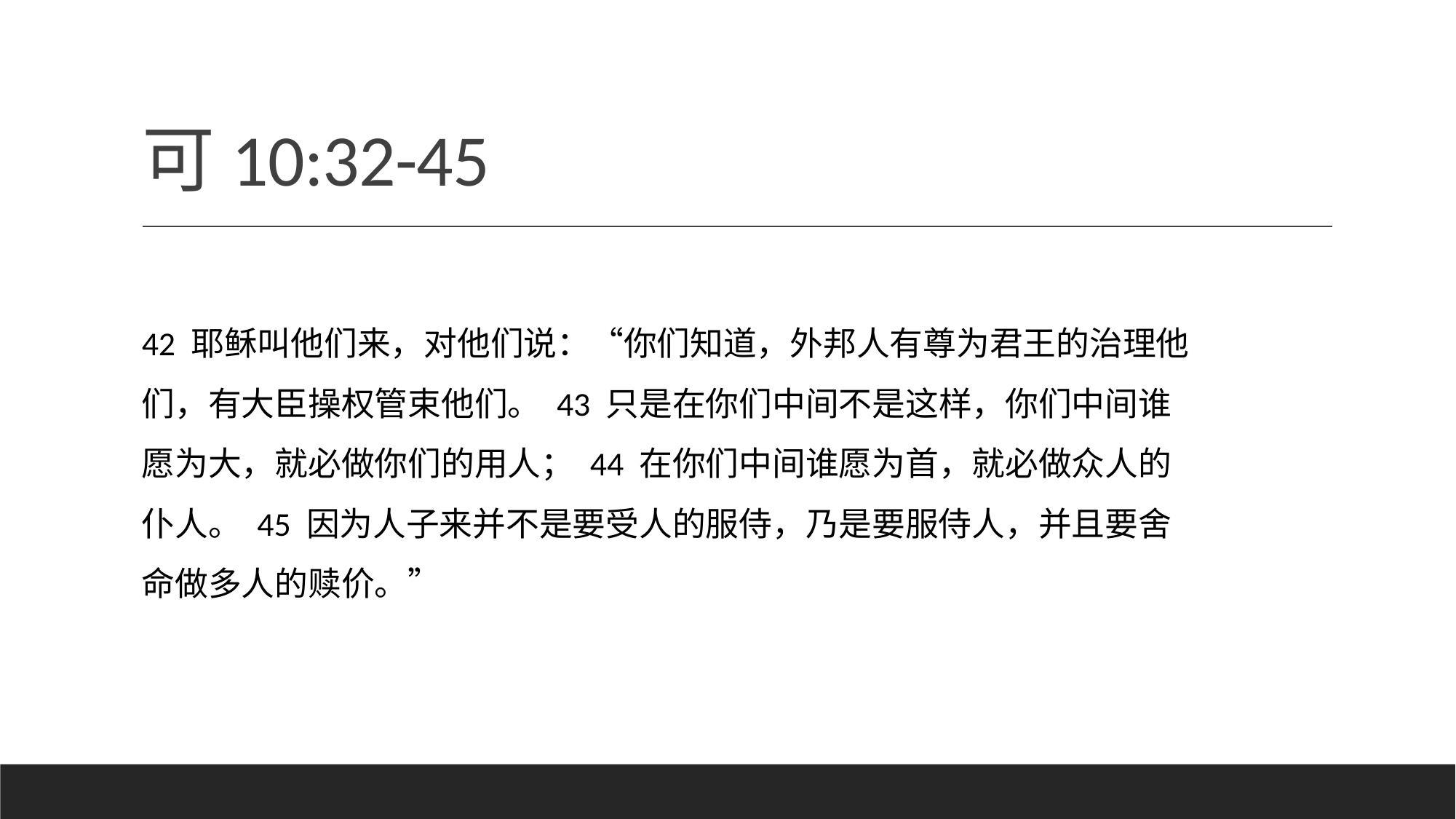

# 可10:32-45
42 耶稣叫他们来，对他们说：“你们知道，外邦人有尊为君王的治理他们，有大臣操权管束他们。 43 只是在你们中间不是这样，你们中间谁愿为大，就必做你们的用人； 44 在你们中间谁愿为首，就必做众人的仆人。 45 因为人子来并不是要受人的服侍，乃是要服侍人，并且要舍命做多人的赎价。”